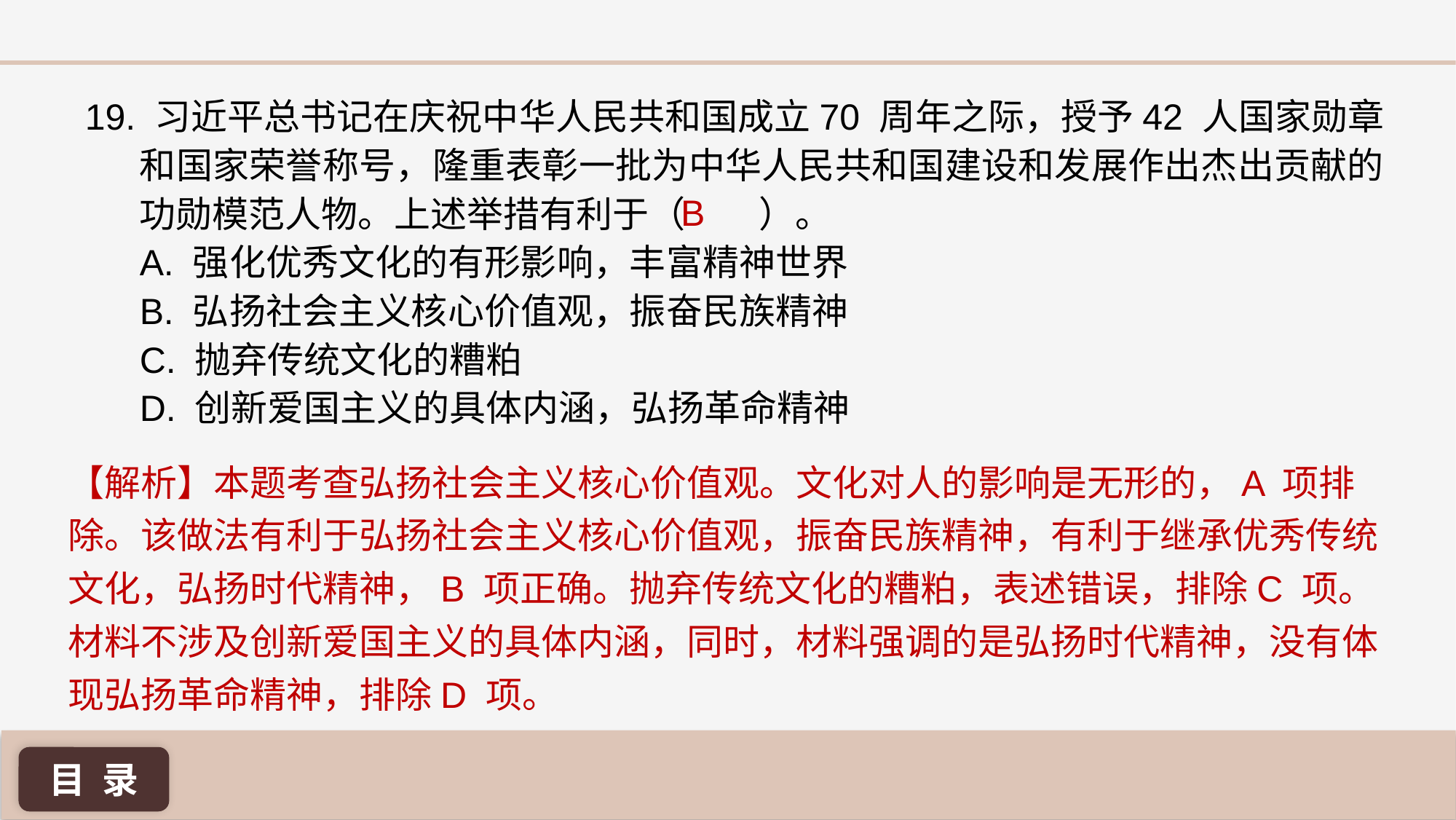

19. 习近平总书记在庆祝中华人民共和国成立70 周年之际，授予42 人国家勋章和国家荣誉称号，隆重表彰一批为中华人民共和国建设和发展作出杰出贡献的功勋模范人物。上述举措有利于（         ）。
A. 强化优秀文化的有形影响，丰富精神世界
B. 弘扬社会主义核心价值观，振奋民族精神
C. 抛弃传统文化的糟粕
D. 创新爱国主义的具体内涵，弘扬革命精神
B
【解析】本题考查弘扬社会主义核心价值观。文化对人的影响是无形的，A 项排除。该做法有利于弘扬社会主义核心价值观，振奋民族精神，有利于继承优秀传统文化，弘扬时代精神，B 项正确。抛弃传统文化的糟粕，表述错误，排除C 项。材料不涉及创新爱国主义的具体内涵，同时，材料强调的是弘扬时代精神，没有体现弘扬革命精神，排除D 项。